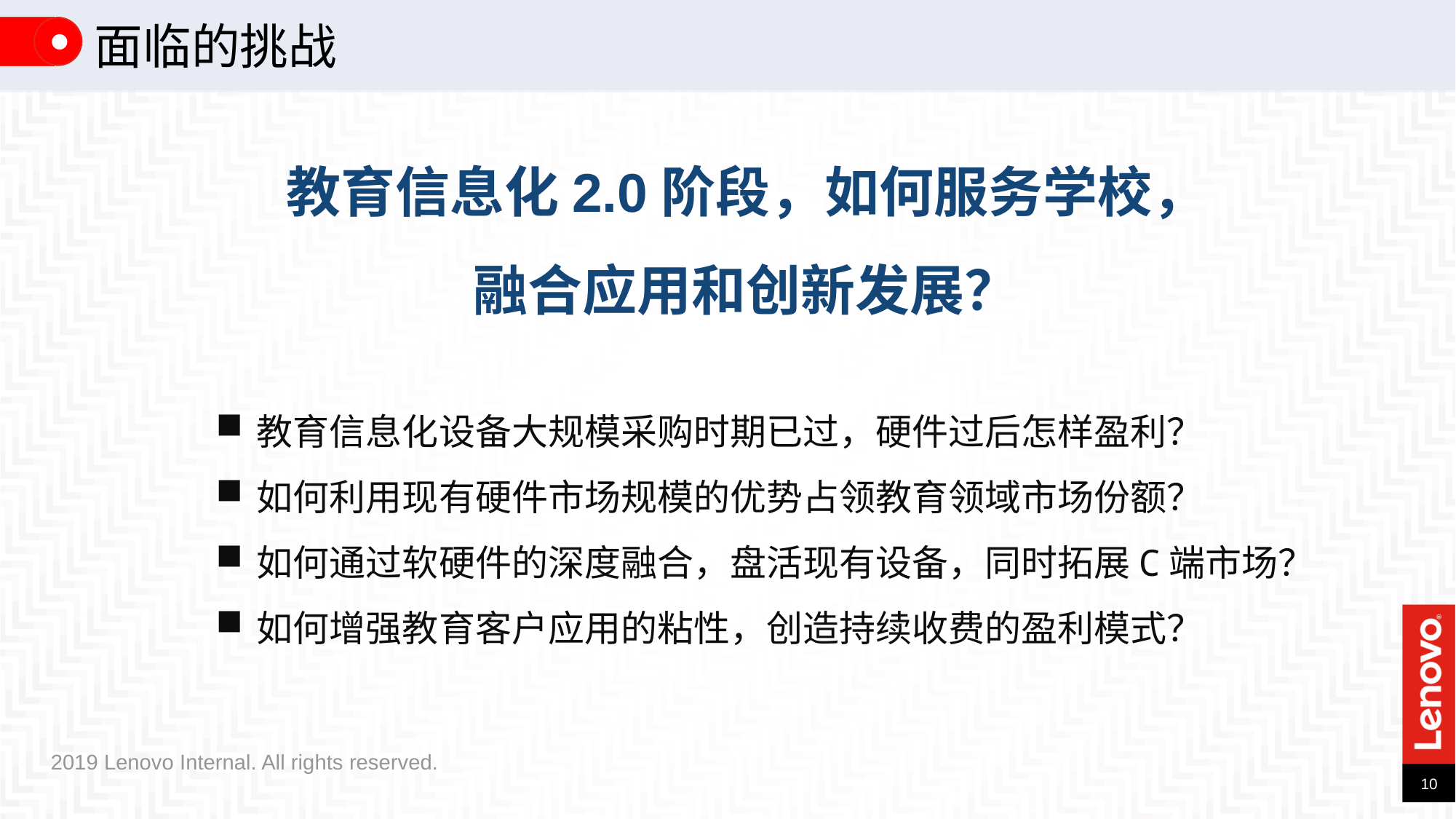

面临的挑战
教育信息化2.0阶段，如何服务学校，融合应用和创新发展？
教育信息化设备大规模采购时期已过，硬件过后怎样盈利？
如何利用现有硬件市场规模的优势占领教育领域市场份额？
如何通过软硬件的深度融合，盘活现有设备，同时拓展C端市场？
如何增强教育客户应用的粘性，创造持续收费的盈利模式？